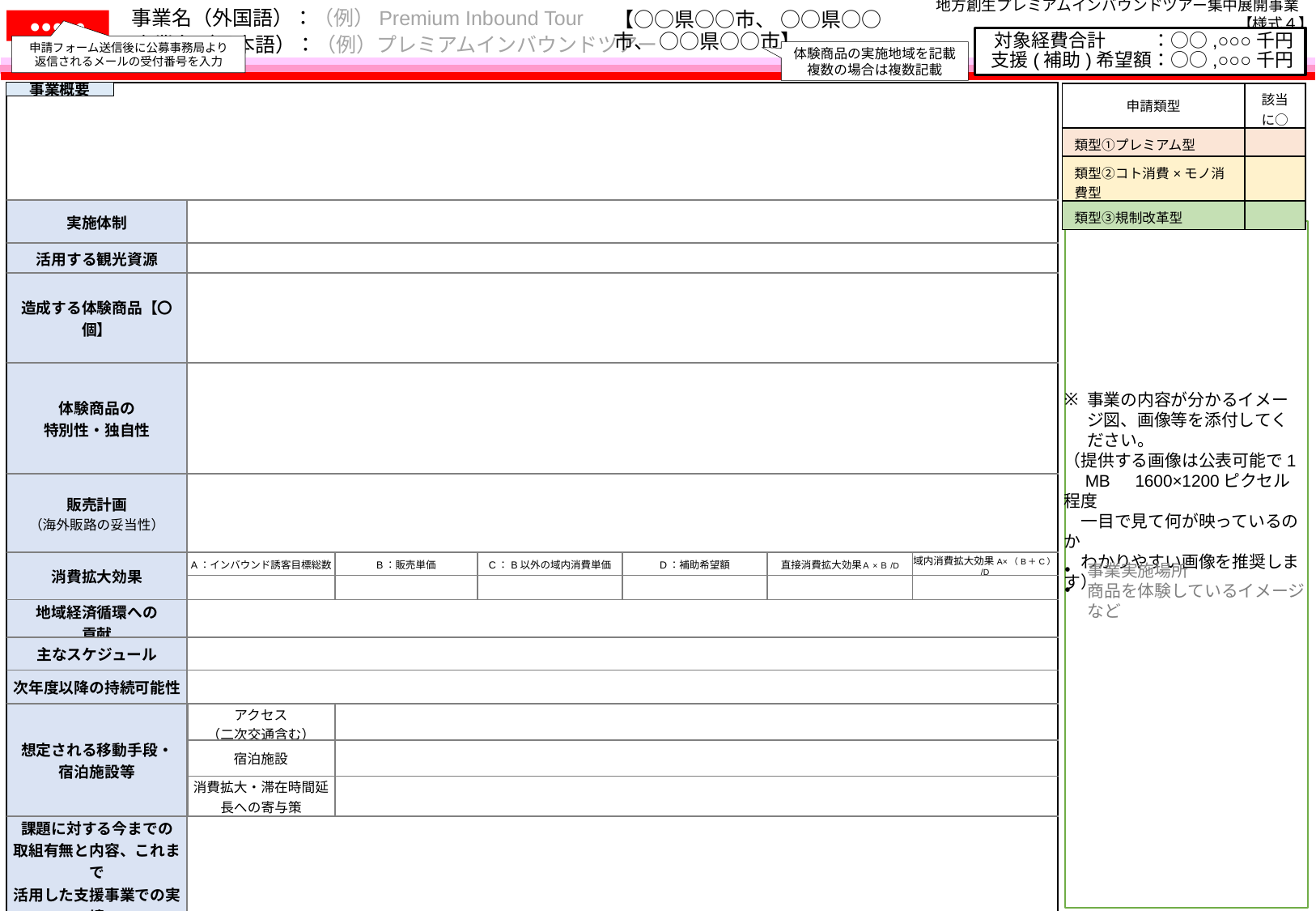

【○○県○○市、 ○○県○○市、 ○○県○○市】
地方創生プレミアムインバウンドツアー集中展開事業　【様式４】
事業名（外国語）：（例）Premium Inbound Tour
●●●●●
# 事業名（日本語）：（例）プレミアムインバウンドツアー
対象経費合計　　  ：○○,○○○千円
支援(補助)希望額：○○,○○○千円
申請フォーム送信後に公募事務局より
返信されるメールの受付番号を入力
体験商品の実施地域を記載
複数の場合は複数記載
事業概要
|  |  |  |  |  |  |  |
| --- | --- | --- | --- | --- | --- | --- |
| 実施体制 |  |  |  |  |  |  |
| 活用する観光資源 |  |  |  |  |  |  |
| 造成する体験商品【〇個】 |  |  |  |  |  |  |
| 体験商品の 特別性・独自性 |  |  |  |  |  |  |
| 販売計画 （海外販路の妥当性） |  |  |  |  | 【タビナカやOTA等】 ○○により　○月より販売　等 |  |
| 消費拡大効果 | A：インバウンド誘客目標総数 | B：販売単価 | C：B以外の域内消費単価 | D：補助希望額 | 直接消費拡大効果Ａ×Ｂ/D | 域内消費拡大効果A×（B＋C）/D |
|  |  |  |  |  |  |  |
| 地域経済循環への 貢献 |  |  |  |  |  |  |
| 主なスケジュール |  |  |  |  |  |  |
| 次年度以降の持続可能性 |  |  |  |  |  |  |
| 想定される移動手段・ 宿泊施設等 | アクセス （二次交通含む） |  |  |  |  |  |
|  | 宿泊施設 |  |  |  |  |  |
|  | 消費拡大・滞在時間延長への寄与策 |  |  |  |  |  |
| 課題に対する今までの 取組有無と内容、これまで 活用した支援事業での実績 （観光再始動事業・特別体験事業等） |  |  |  |  |  |  |
| 申請類型 | 該当に○ |
| --- | --- |
| 類型①プレミアム型 |  |
| 類型②コト消費×モノ消費型 |  |
| 類型③規制改革型 |  |

事業の内容が分かるイメージ図、画像等を添付してください。
（提供する画像は公表可能で1
　MB　1600×1200ピクセル程度
　一目で見て何が映っているのか
　わかりやすい画像を推奨します）
事業実施場所
商品を体験しているイメージなど